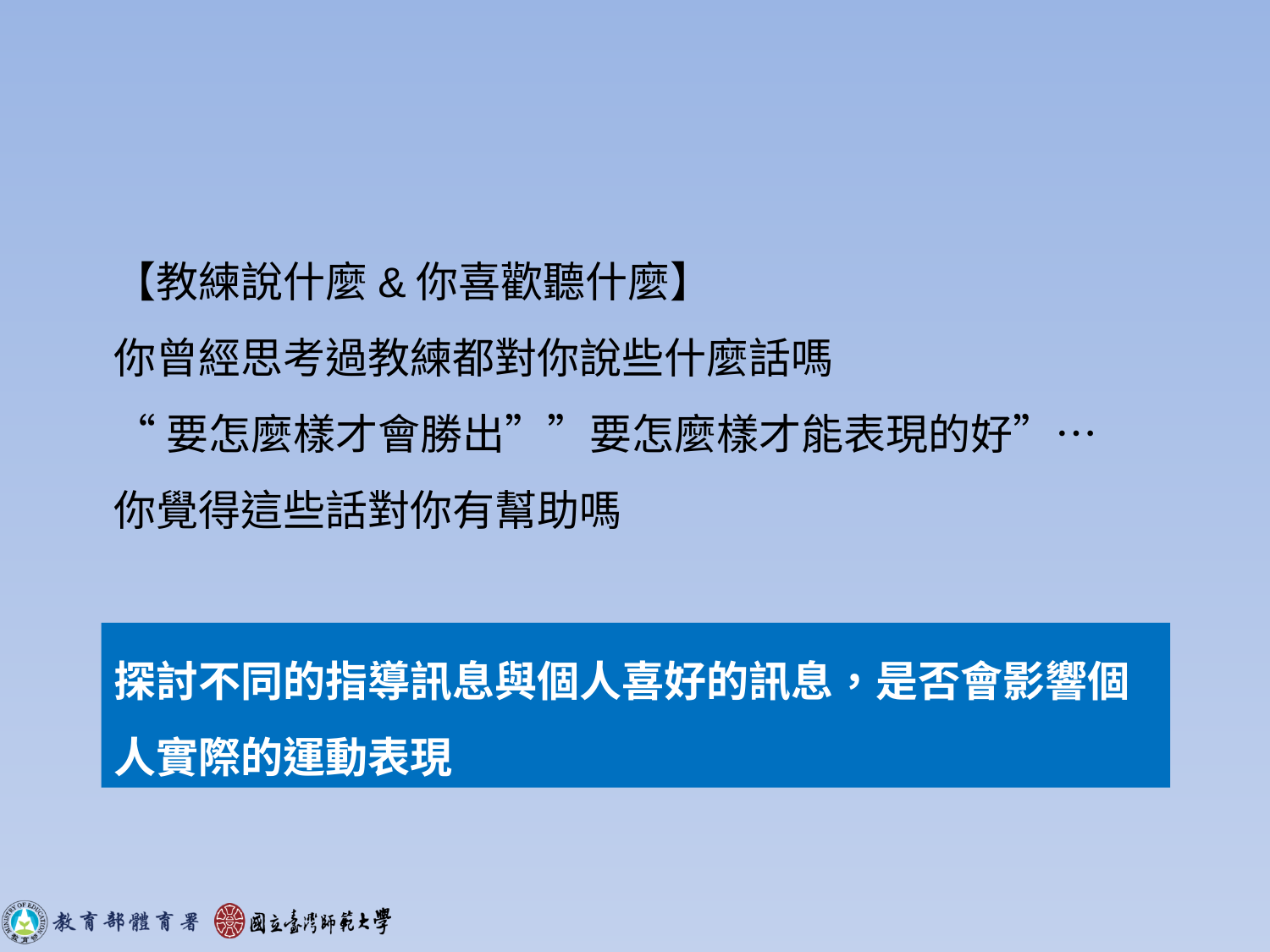

【教練說什麼&你喜歡聽什麼】
你曾經思考過教練都對你說些什麼話嗎
“要怎麼樣才會勝出””要怎麼樣才能表現的好”…
你覺得這些話對你有幫助嗎
探討不同的指導訊息與個人喜好的訊息，是否會影響個人實際的運動表現